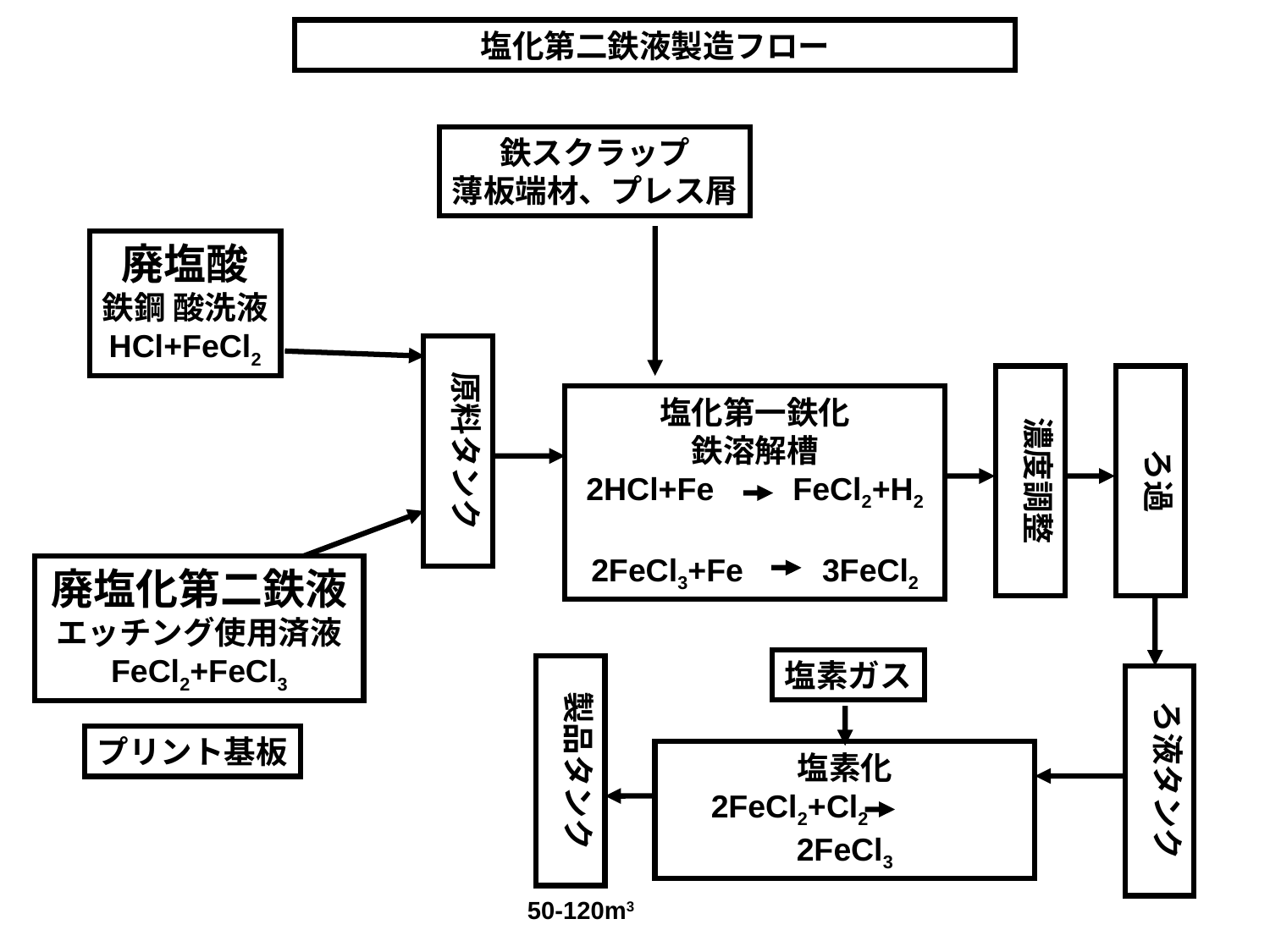

塩化第二鉄液製造フロー
鉄スクラップ
薄板端材、プレス屑

廃塩酸
鉄鋼 酸洗液
HCl+FeCl2
原料タンク

濃度調整
ろ過
塩化第一鉄化
鉄溶解槽
2HCl+Fe　　FeCl2+H2
2FeCl3+Fe　　3FeCl2

廃塩化第二鉄液
エッチング使用済液
FeCl2+FeCl3

塩素ガス
製品タンク
ろ液タンク

プリント基板
塩素化
2FeCl2+Cl2　　　2FeCl3

50-120m3